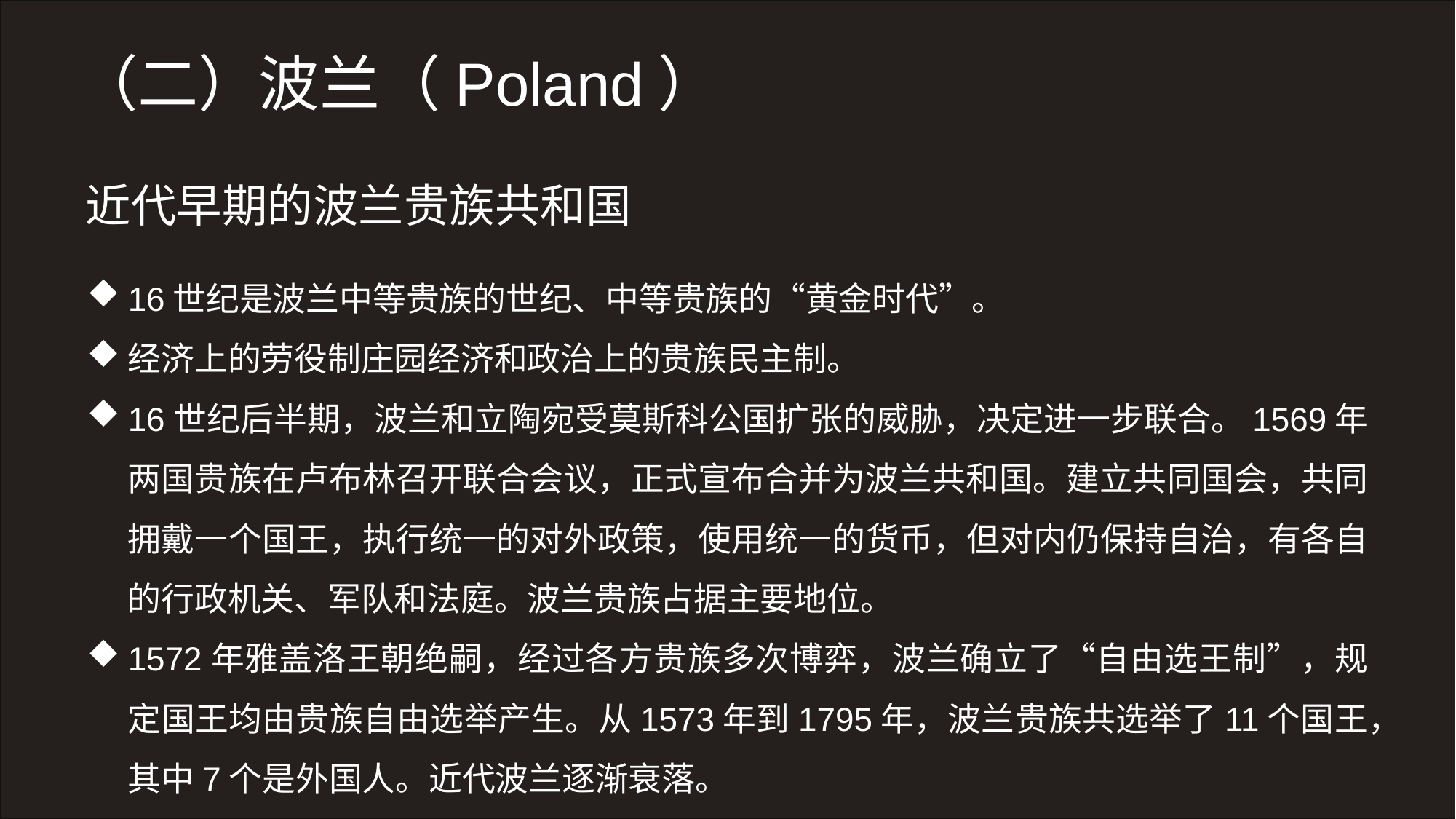

（二）波兰（Poland）
近代早期的波兰贵族共和国
16世纪是波兰中等贵族的世纪、中等贵族的“黄金时代”。
经济上的劳役制庄园经济和政治上的贵族民主制。
16世纪后半期，波兰和立陶宛受莫斯科公国扩张的威胁，决定进一步联合。1569年两国贵族在卢布林召开联合会议，正式宣布合并为波兰共和国。建立共同国会，共同拥戴一个国王，执行统一的对外政策，使用统一的货币，但对内仍保持自治，有各自的行政机关、军队和法庭。波兰贵族占据主要地位。
1572年雅盖洛王朝绝嗣，经过各方贵族多次博弈，波兰确立了“自由选王制”，规定国王均由贵族自由选举产生。从1573年到1795年，波兰贵族共选举了11个国王，其中7个是外国人。近代波兰逐渐衰落。